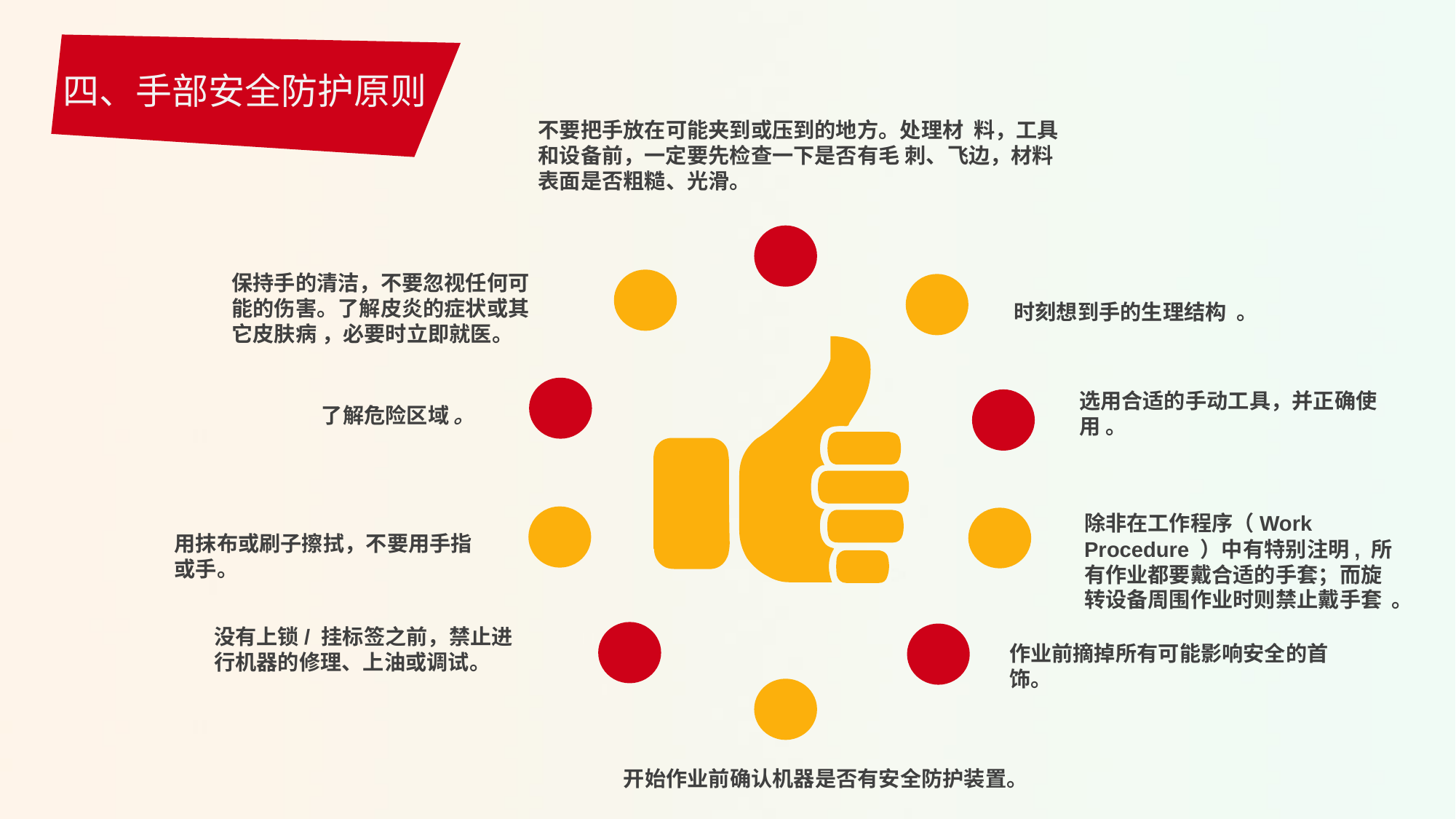

四、手部安全防护原则
不要把手放在可能夹到或压到的地方。处理材  料，工具和设备前，一定要先检查一下是否有毛 刺、飞边，材料表面是否粗糙、光滑。

保持手的清洁，不要忽视任何可能的伤害。了解皮炎的症状或其它皮肤病 ，必要时立即就医。

时刻想到手的生理结构  。

选用合适的手动工具，并正确使用 。

了解危险区域 。
除非在工作程序（Work Procedure ）中有特别注明, 所有作业都要戴合适的手套；而旋转设备周围作业时则禁止戴手套  。

用抹布或刷子擦拭，不要用手指或手。
没有上锁/ 挂标签之前，禁止进行机器的修理、上油或调试。

作业前摘掉所有可能影响安全的首饰。

开始作业前确认机器是否有安全防护装置。